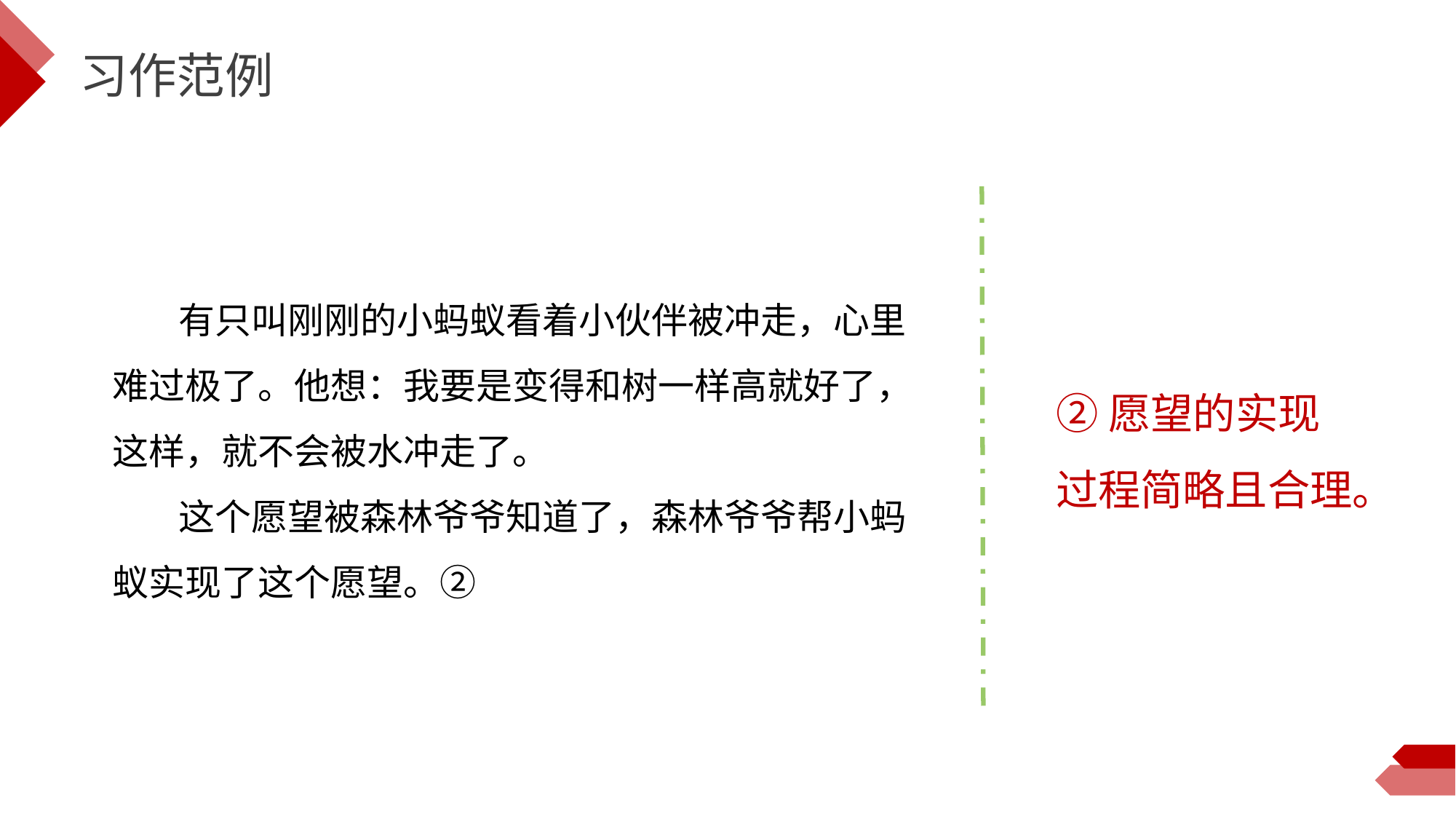

习作范例
       有只叫刚刚的小蚂蚁看着小伙伴被冲走，心里难过极了。他想：我要是变得和树一样高就好了，这样，就不会被水冲走了。
       这个愿望被森林爷爷知道了，森林爷爷帮小蚂蚁实现了这个愿望。②
②愿望的实现过程简略且合理。